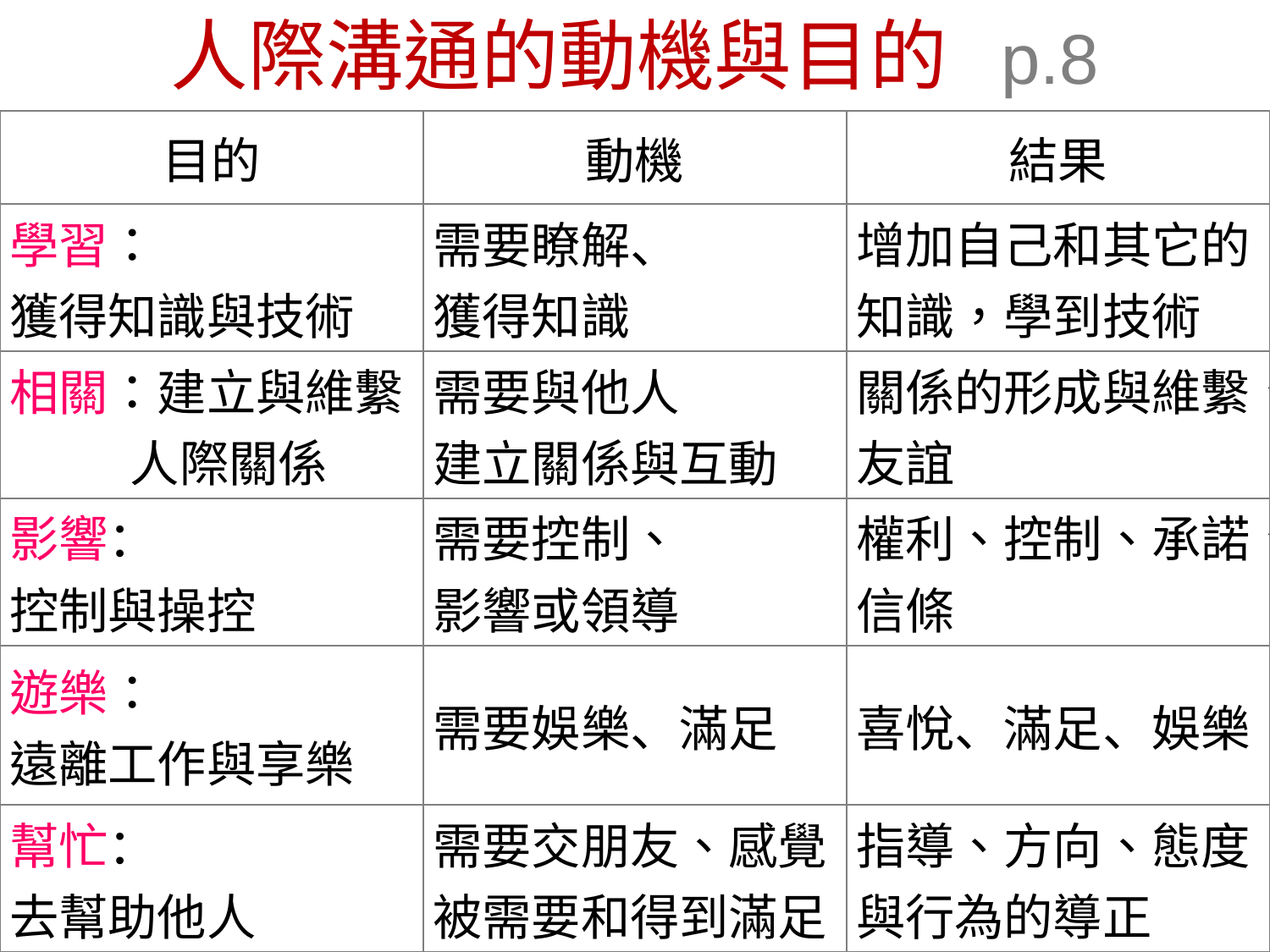

# 人際溝通的動機與目的  p.8
| 目的 | 動機 | 結果 |
| --- | --- | --- |
| 學習： 獲得知識與技術 | 需要瞭解、 獲得知識 | 增加自己和其它的知識，學到技術 |
| 相關：建立與維繫 人際關係 | 需要與他人 建立關係與互動 | 關係的形成與維繫、友誼 |
| 影響： 控制與操控 | 需要控制、 影響或領導 | 權利、控制、承諾、信條 |
| 遊樂： 遠離工作與享樂 | 需要娛樂、滿足 | 喜悅、滿足、娛樂 |
| 幫忙： 去幫助他人 | 需要交朋友、感覺被需要和得到滿足 | 指導、方向、態度與行為的導正 |